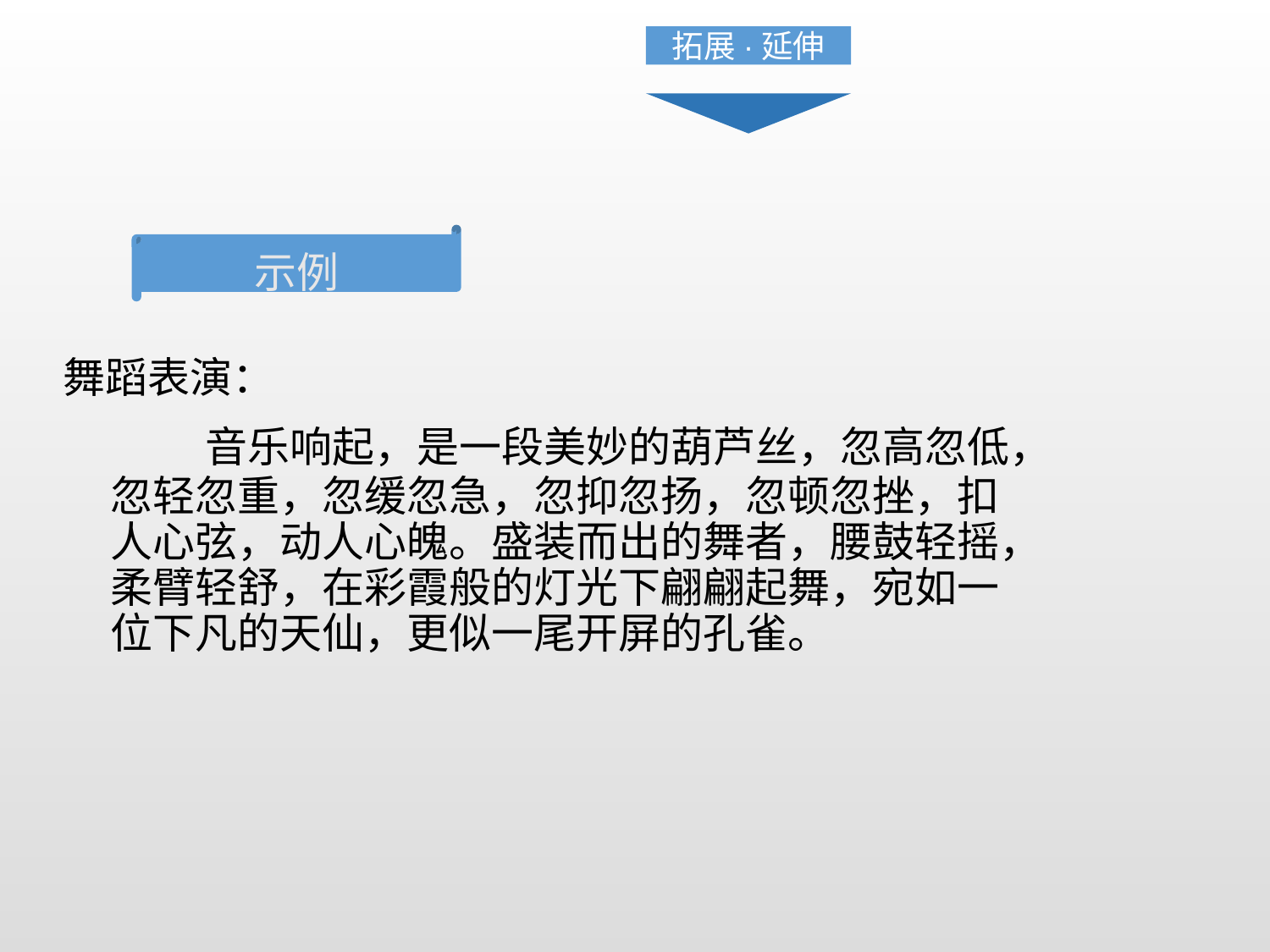

拓展·延伸

示例
舞蹈表演：
           音乐响起，是一段美妙的葫芦丝，忽高忽低，忽轻忽重，忽缓忽急，忽抑忽扬，忽顿忽挫，扣人心弦，动人心魄。盛装而出的舞者，腰鼓轻摇，柔臂轻舒，在彩霞般的灯光下翩翩起舞，宛如一位下凡的天仙，更似一尾开屏的孔雀。